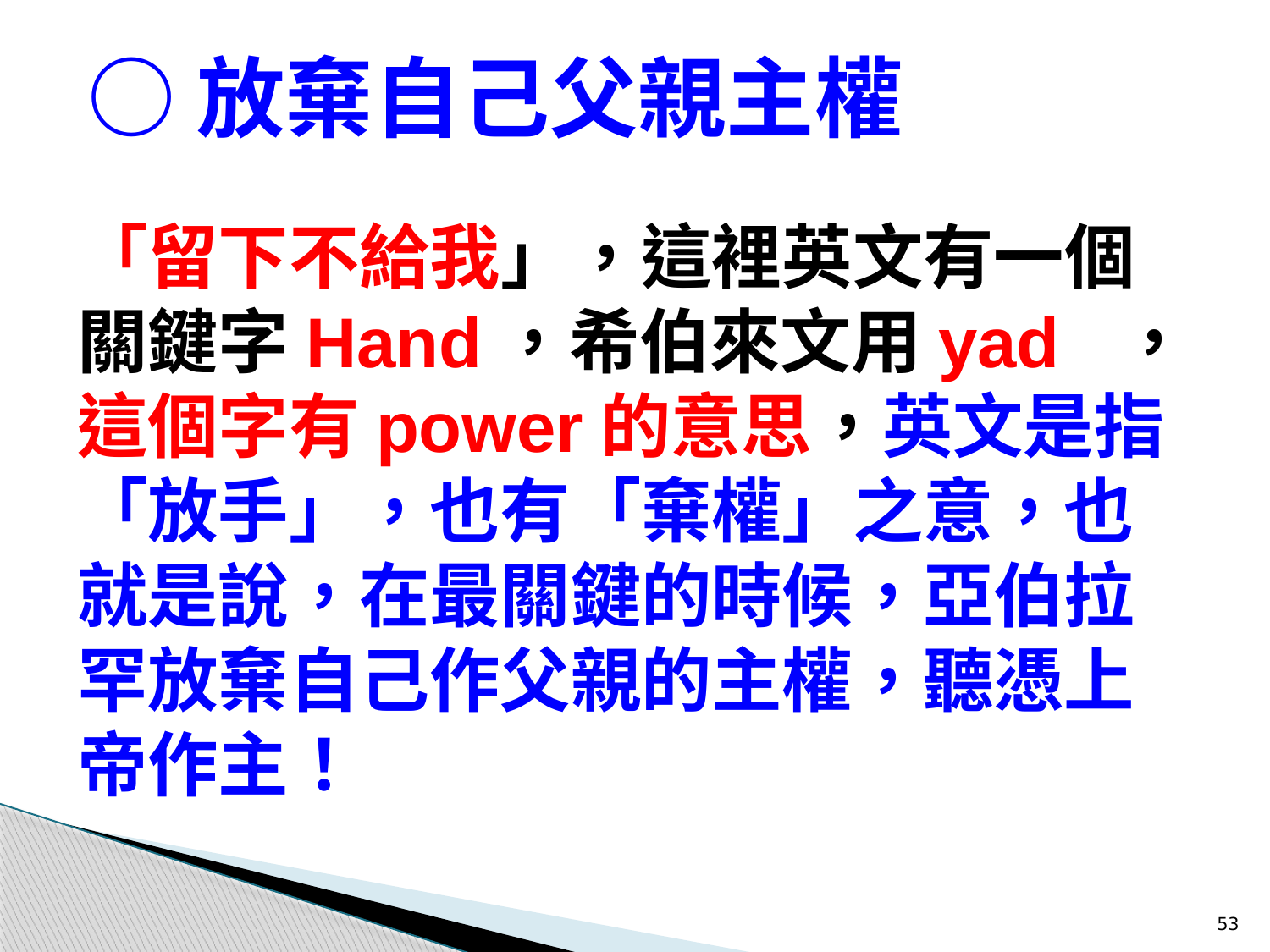

○放棄自己父親主權
「留下不給我」，這裡英文有一個關鍵字Hand，希伯來文用yad ，這個字有power的意思，英文是指「放手」，也有「棄權」之意，也就是說，在最關鍵的時候，亞伯拉罕放棄自己作父親的主權，聽憑上帝作主！
53